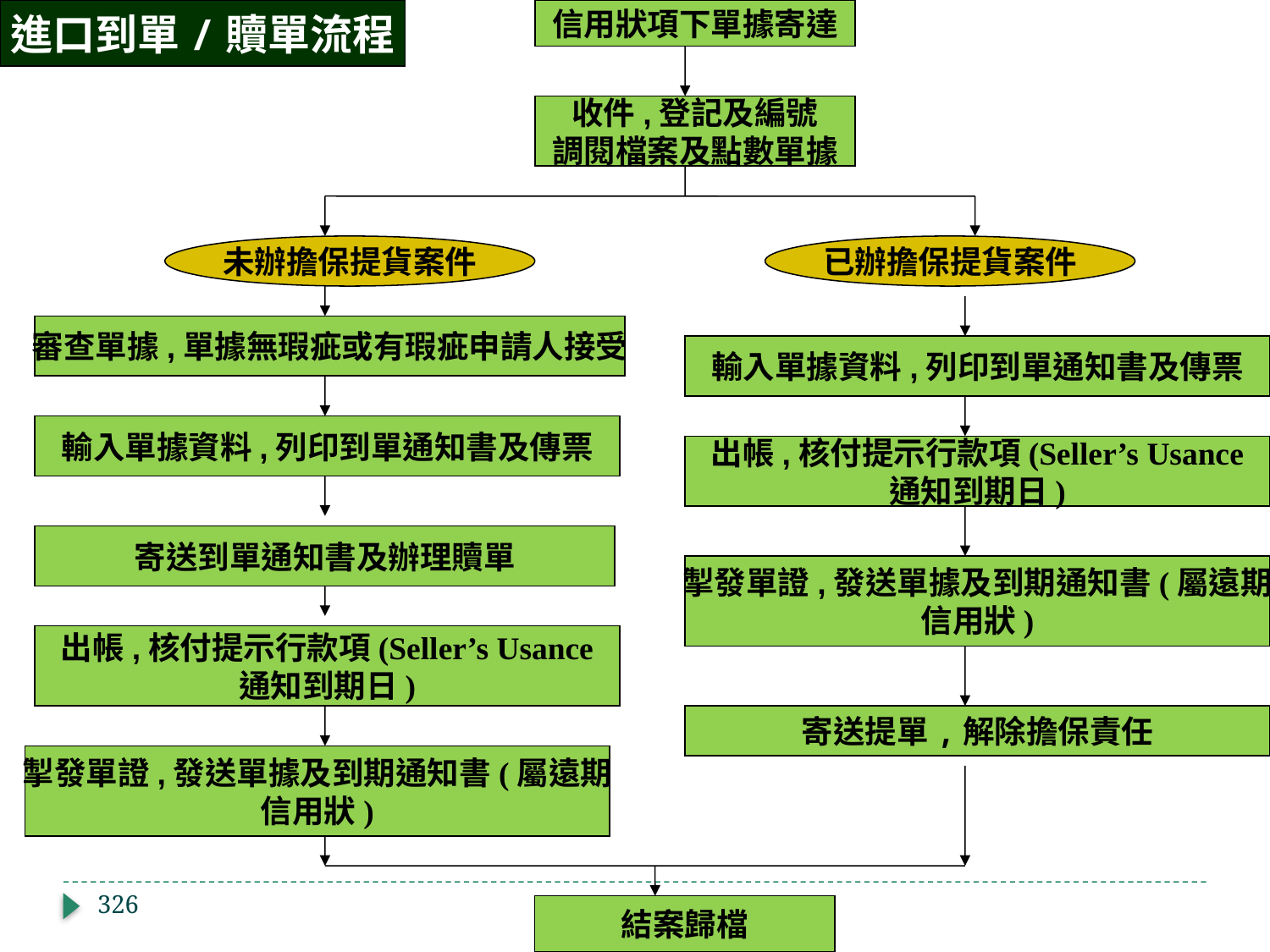

進口到單/贖單流程
信用狀項下單據寄達

收件,登記及編號
調閱檔案及點數單據

未辦擔保提貨案件
已辦擔保提貨案件

審查單據,單據無瑕疵或有瑕疵申請人接受
輸入單據資料,列印到單通知書及傳票

輸入單據資料,列印到單通知書及傳票
出帳,核付提示行款項(Seller’s Usance
通知到期日)

寄送到單通知書及辦理贖單
掣發單證,發送單據及到期通知書(屬遠期
信用狀)

出帳,核付提示行款項(Seller’s Usance
通知到期日)

寄送提單,解除擔保責任
掣發單證,發送單據及到期通知書(屬遠期
信用狀)

326
結案歸檔